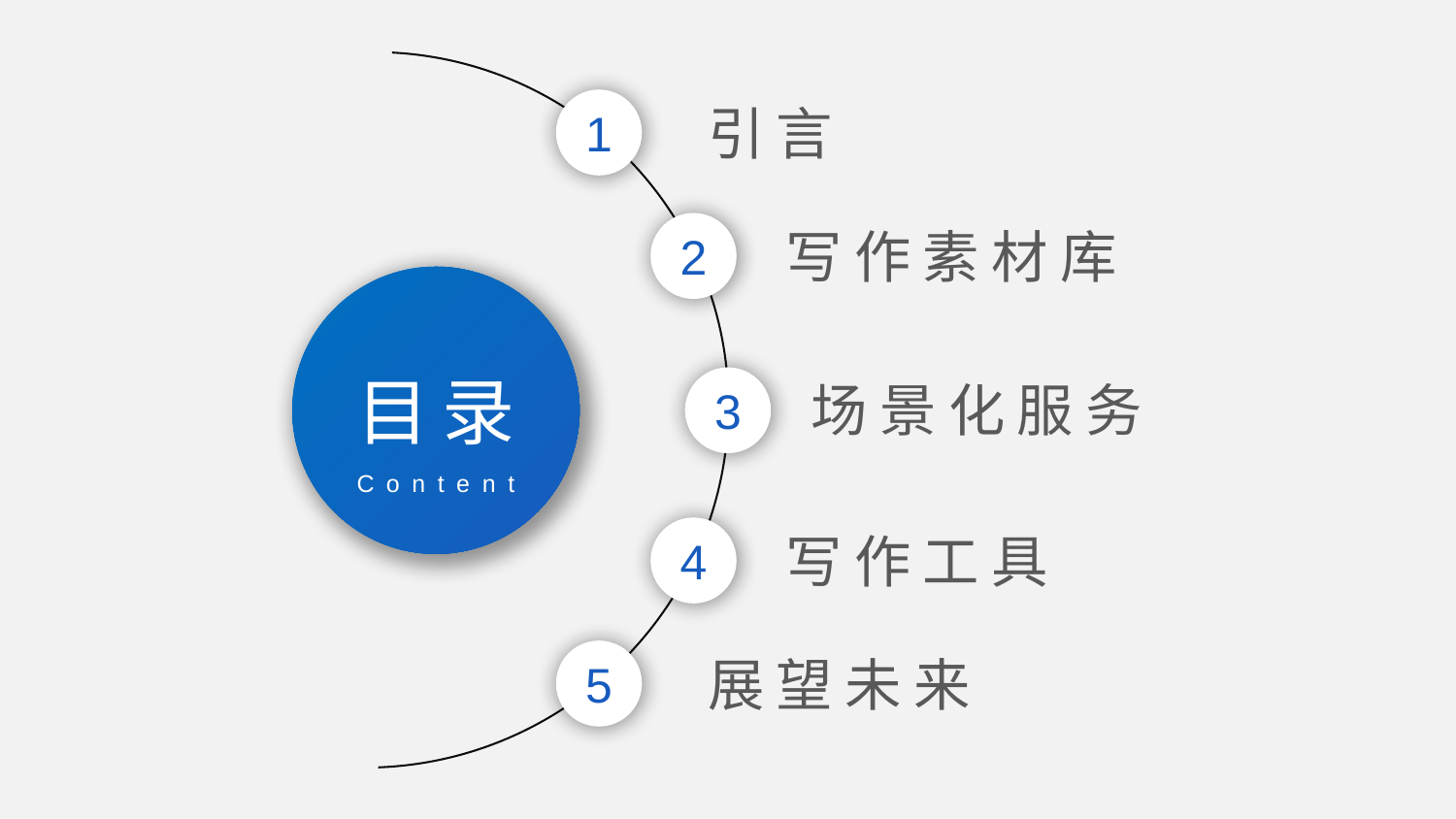

1
引言
2
写作素材库
目录
Content
3
场景化服务
4
写作工具
5
展望未来